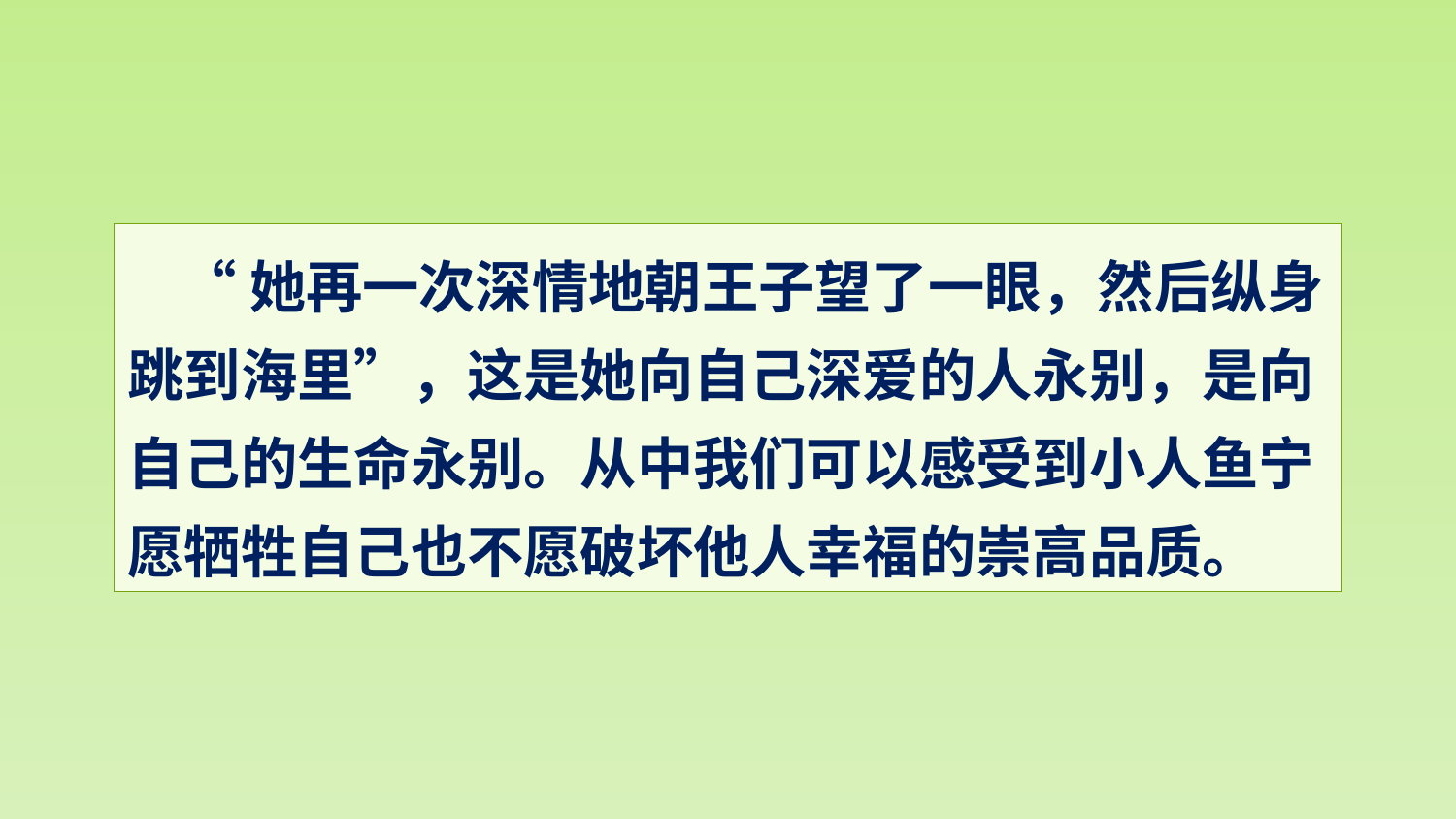

“她再一次深情地朝王子望了一眼，然后纵身跳到海里”，这是她向自己深爱的人永别，是向自己的生命永别。从中我们可以感受到小人鱼宁愿牺牲自己也不愿破坏他人幸福的崇高品质。